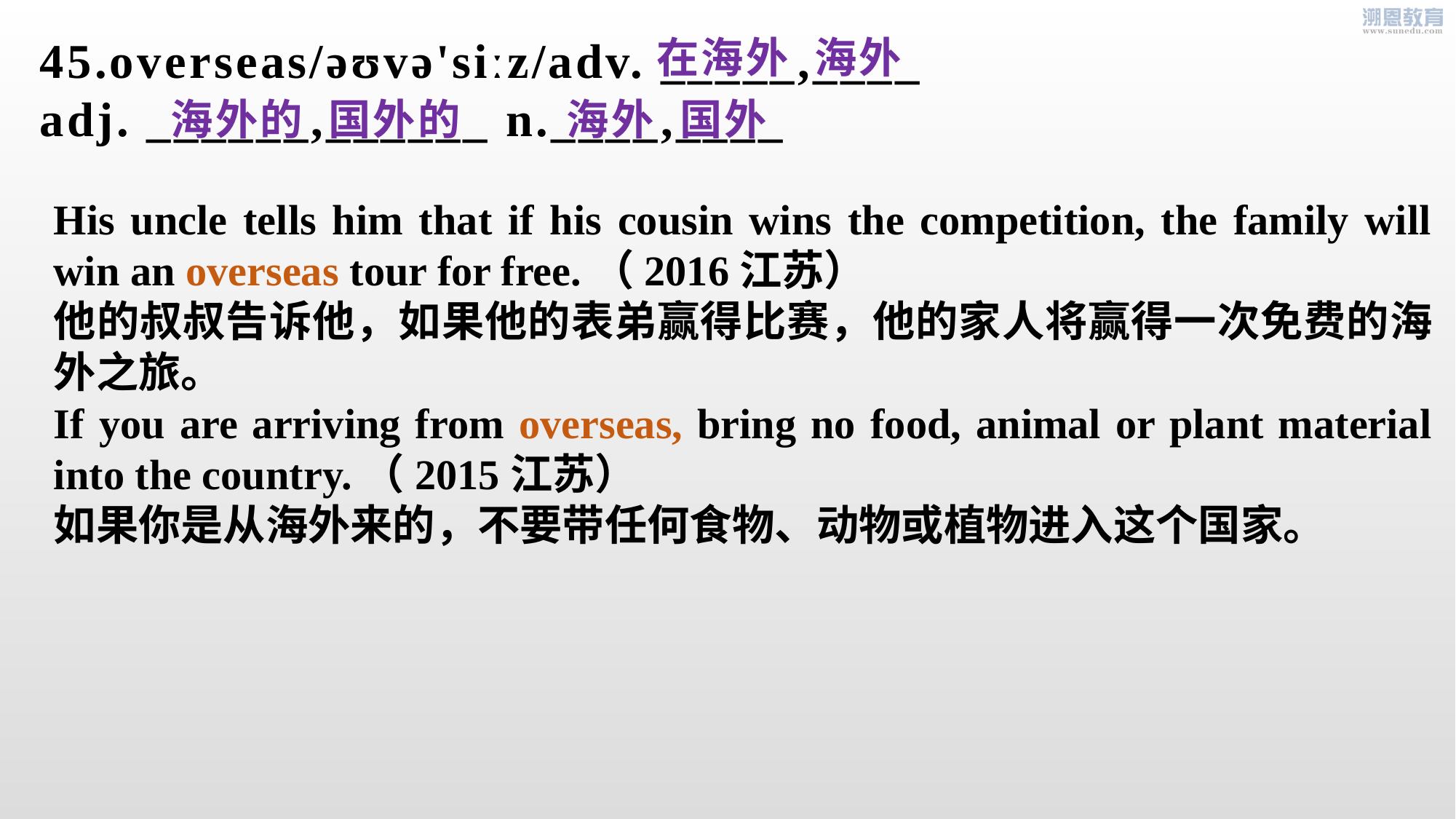

45.overseas/əʊvə'siːz/adv. _____,____
adj. ______,______ n.____,____
在海外  海外
海外的  国外的
海外  国外

His uncle tells him that if his cousin wins the competition, the family will win an overseas tour for free.（2016江苏）
他的叔叔告诉他，如果他的表弟赢得比赛，他的家人将赢得一次免费的海外之旅。
If you are arriving from overseas, bring no food, animal or plant material into the country.（2015江苏）
如果你是从海外来的，不要带任何食物、动物或植物进入这个国家。